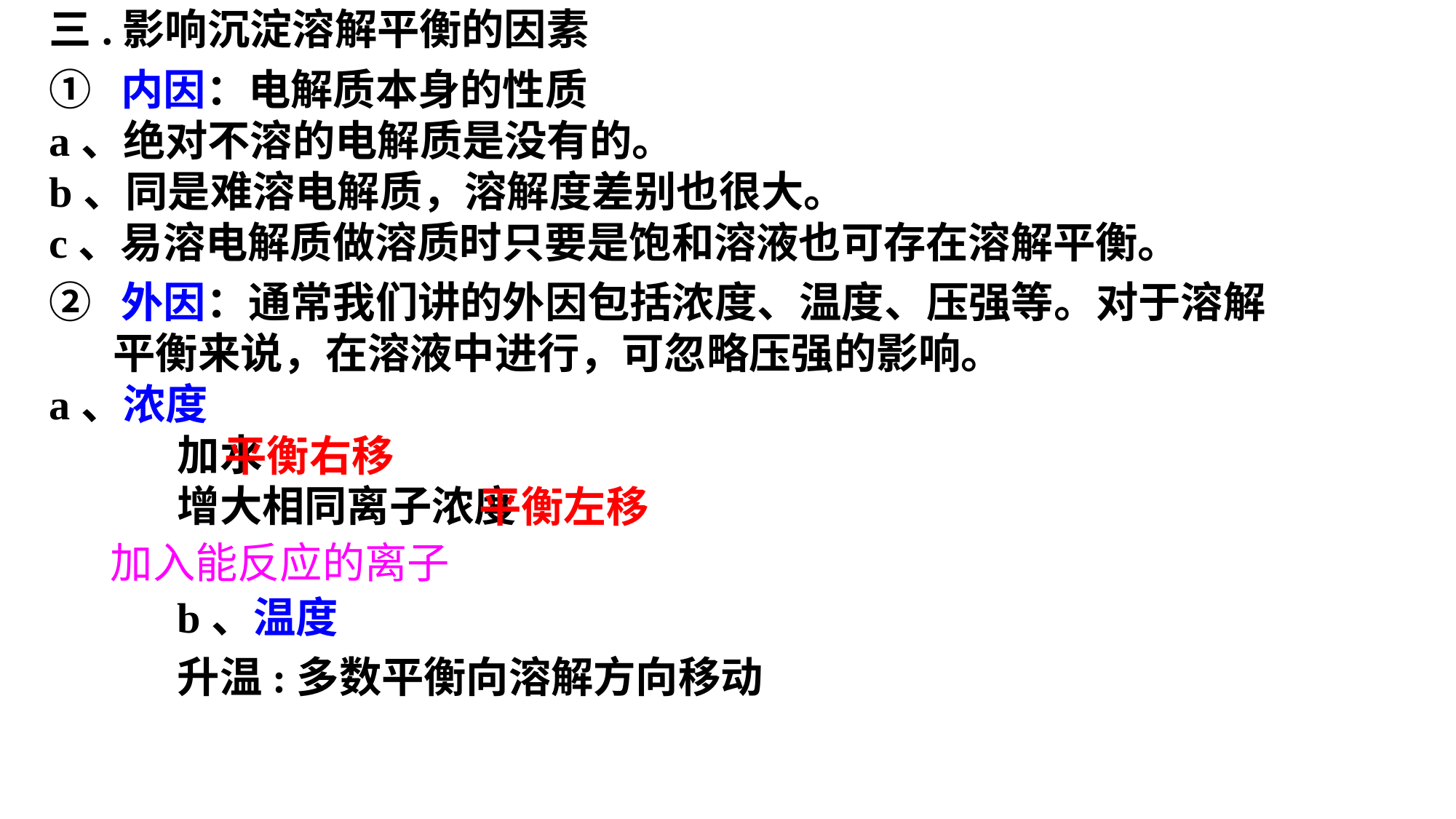

三.影响沉淀溶解平衡的因素
①  内因：电解质本身的性质
a、绝对不溶的电解质是没有的。
b、同是难溶电解质，溶解度差别也很大。
c、易溶电解质做溶质时只要是饱和溶液也可存在溶解平衡。
②  外因：通常我们讲的外因包括浓度、温度、压强等。对于溶解平衡来说，在溶液中进行，可忽略压强的影响。
a、浓度
加水
增大相同离子浓度

b、温度
升温:多数平衡向溶解方向移动
平衡右移
平衡左移
加入能反应的离子